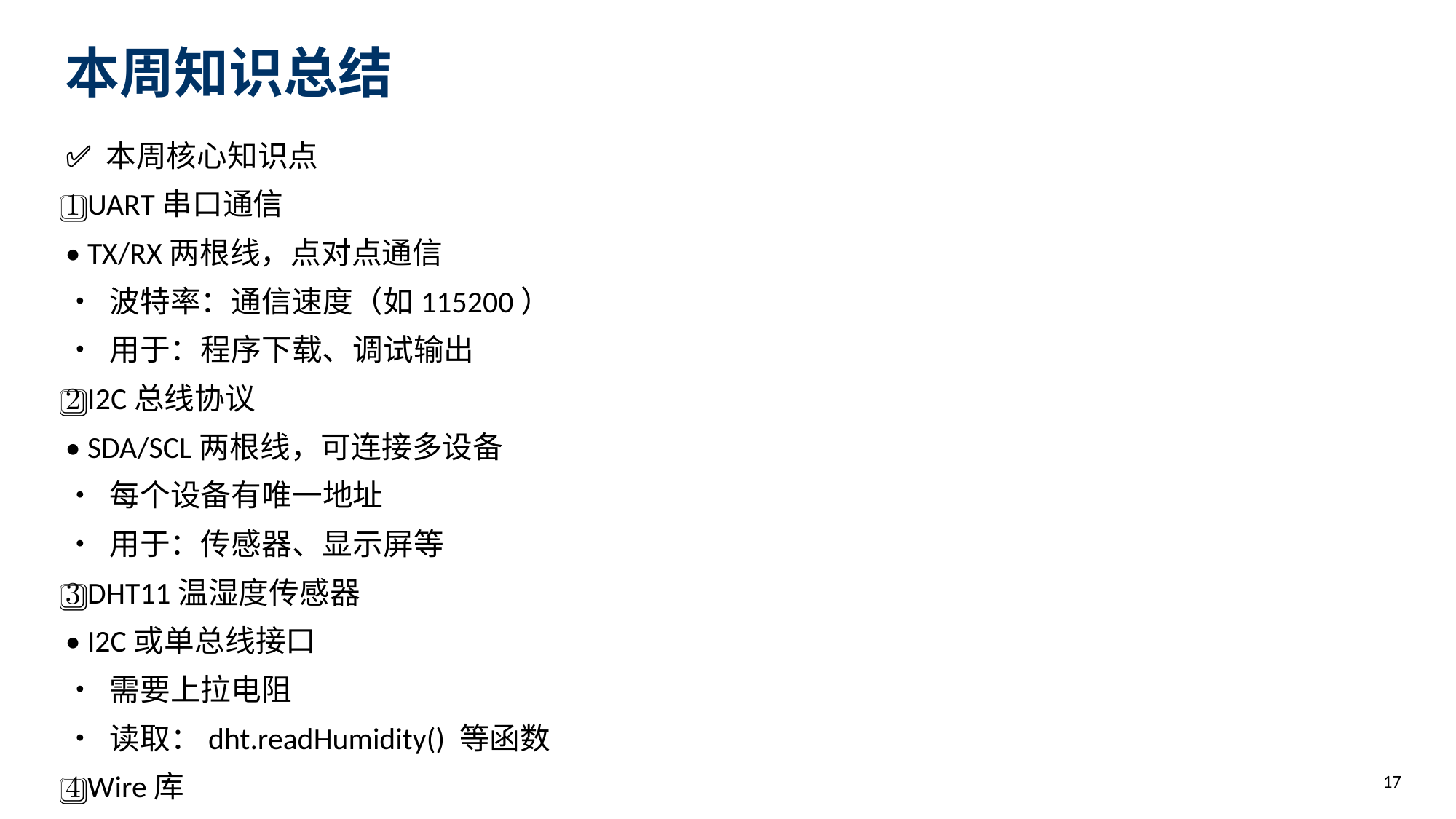

本周知识总结
✅ 本周核心知识点
1️⃣ UART串口通信
• TX/RX两根线，点对点通信
• 波特率：通信速度（如115200）
• 用于：程序下载、调试输出
2️⃣ I2C总线协议
• SDA/SCL两根线，可连接多设备
• 每个设备有唯一地址
• 用于：传感器、显示屏等
3️⃣ DHT11温湿度传感器
• I2C或单总线接口
• 需要上拉电阻
• 读取：dht.readHumidity() 等函数
4️⃣ Wire库
• Wire.begin() - 初始化I2C
• Wire.beginTransmission() - 开始通信
• Wire.endTransmission() - 结束通信
17